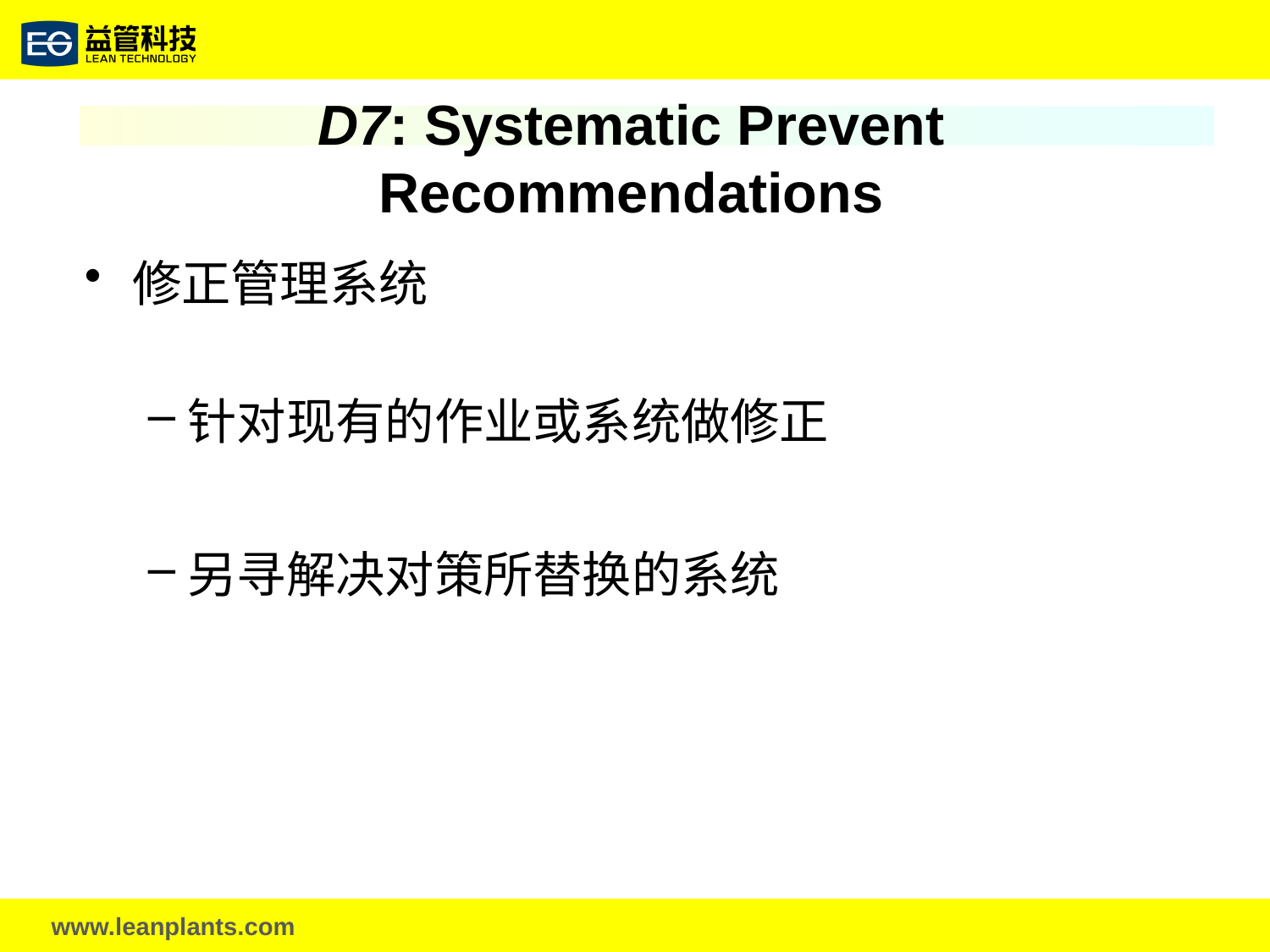

# D7: Systematic Prevent Recommendations
修正管理系统

针对现有的作业或系统做修正

另寻解决对策所替换的系统
57